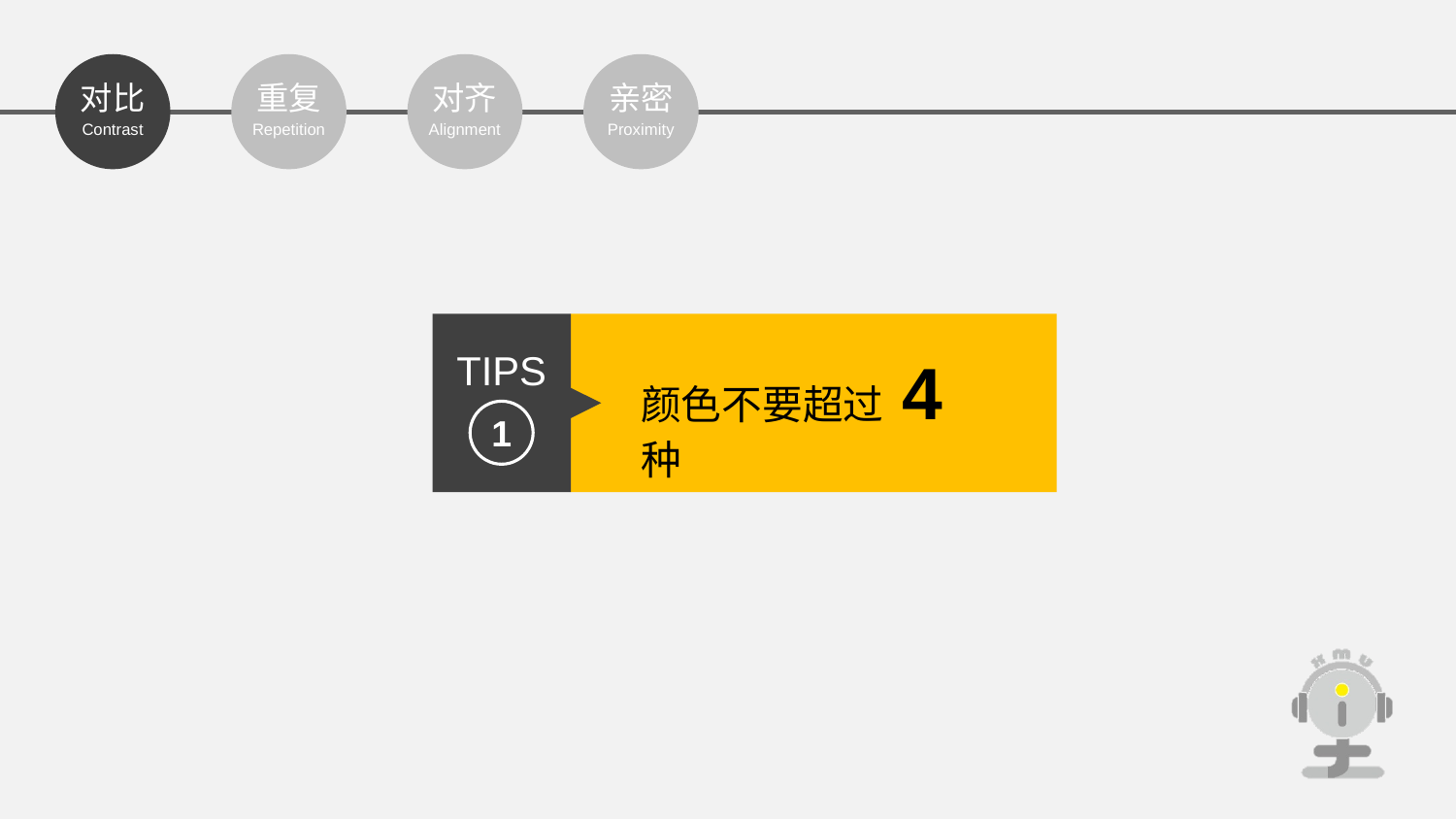

对比
Contrast

重复
Repetition

对齐
Alignment

亲密
Proximity

TIPS
颜色不要超过 4 种

1